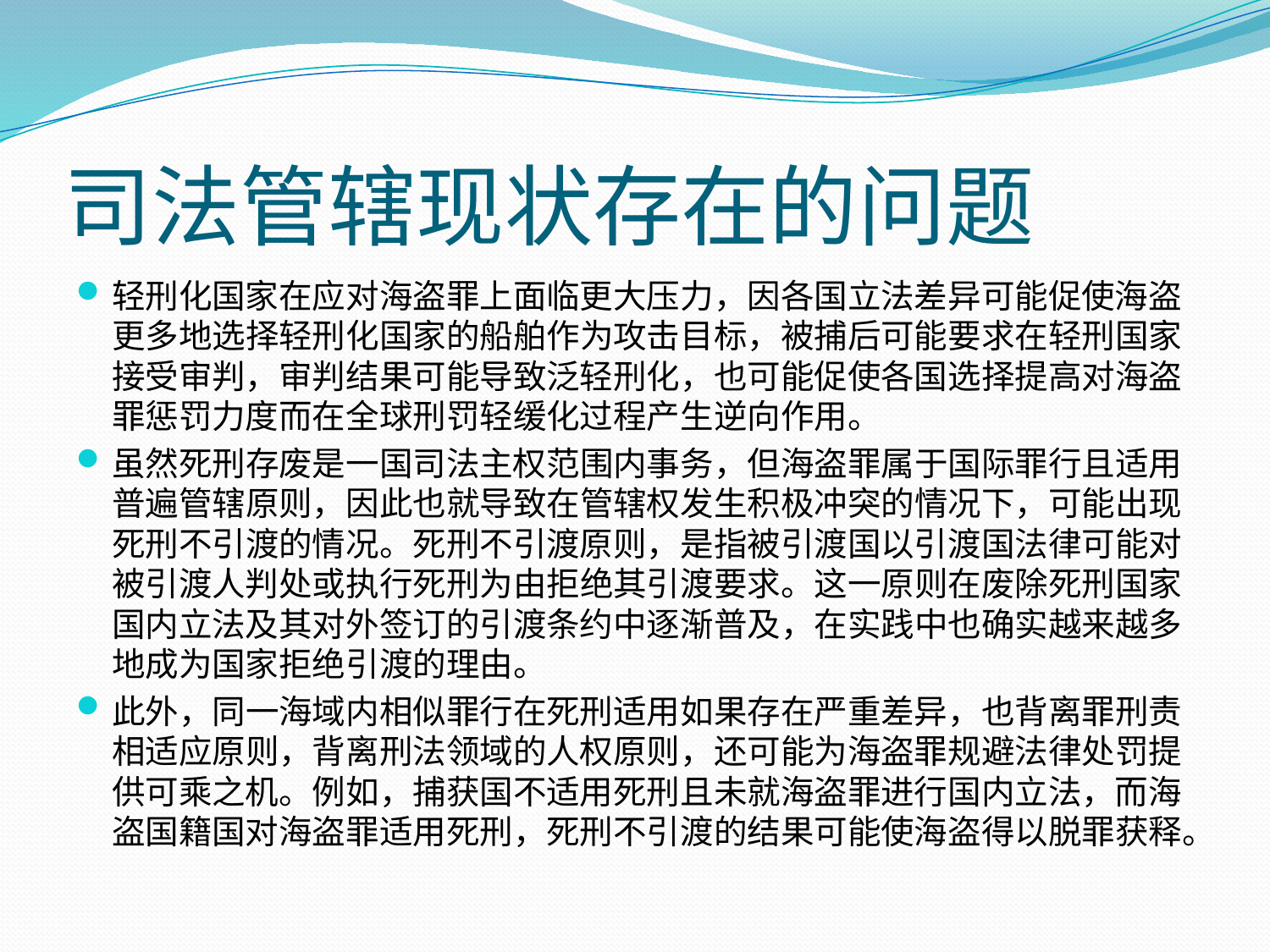

# 司法管辖现状存在的问题
轻刑化国家在应对海盗罪上面临更大压力，因各国立法差异可能促使海盗更多地选择轻刑化国家的船舶作为攻击目标，被捕后可能要求在轻刑国家接受审判，审判结果可能导致泛轻刑化，也可能促使各国选择提高对海盗罪惩罚力度而在全球刑罚轻缓化过程产生逆向作用。
虽然死刑存废是一国司法主权范围内事务，但海盗罪属于国际罪行且适用普遍管辖原则，因此也就导致在管辖权发生积极冲突的情况下，可能出现死刑不引渡的情况。死刑不引渡原则，是指被引渡国以引渡国法律可能对被引渡人判处或执行死刑为由拒绝其引渡要求。这一原则在废除死刑国家国内立法及其对外签订的引渡条约中逐渐普及，在实践中也确实越来越多地成为国家拒绝引渡的理由。
此外，同一海域内相似罪行在死刑适用如果存在严重差异，也背离罪刑责相适应原则，背离刑法领域的人权原则，还可能为海盗罪规避法律处罚提供可乘之机。例如，捕获国不适用死刑且未就海盗罪进行国内立法，而海盗国籍国对海盗罪适用死刑，死刑不引渡的结果可能使海盗得以脱罪获释。